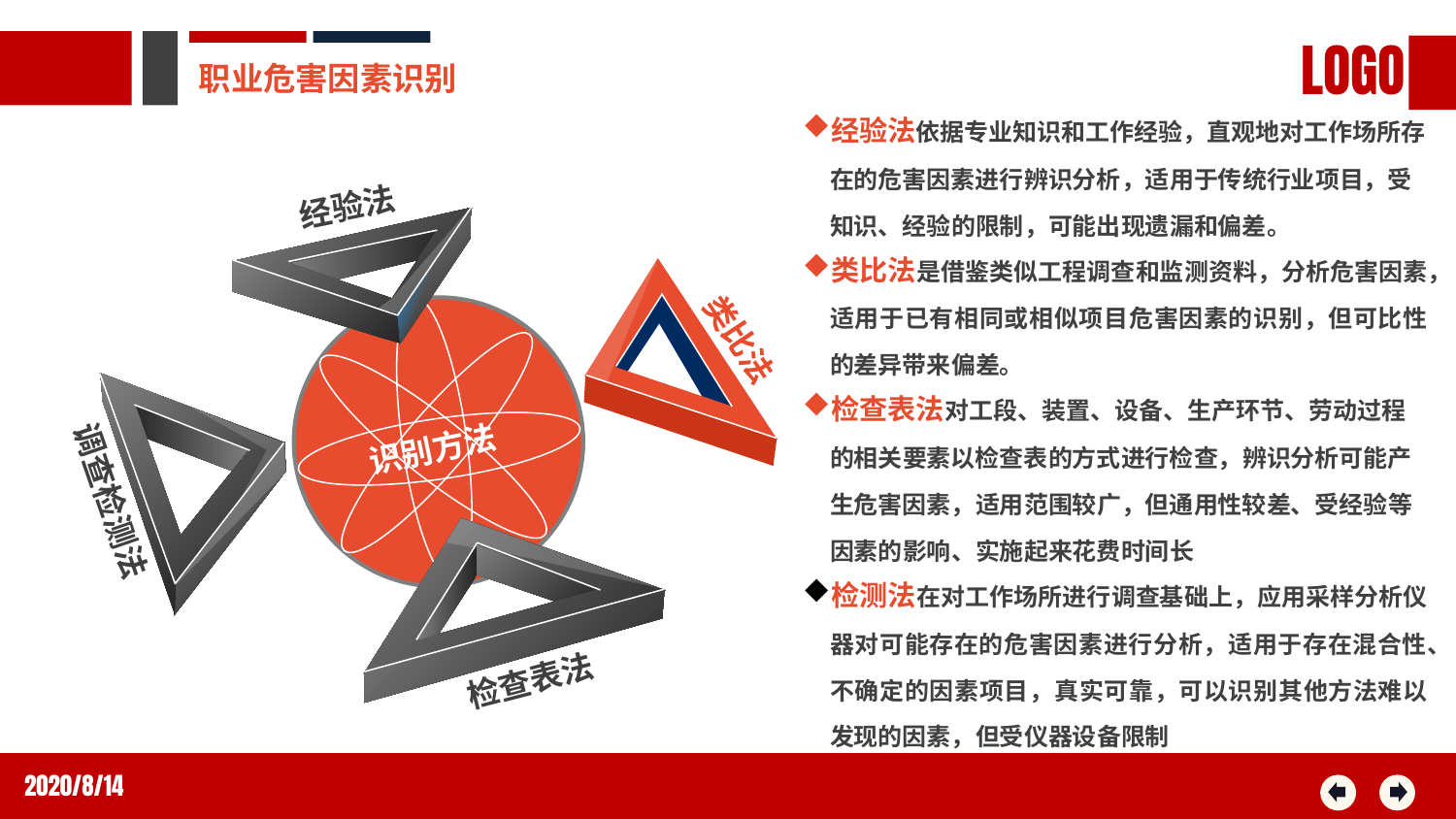

职业危害因素识别
经验法依据专业知识和工作经验，直观地对工作场所存在的危害因素进行辨识分析，适用于传统行业项目，受知识、经验的限制，可能出现遗漏和偏差。
类比法是借鉴类似工程调查和监测资料，分析危害因素，适用于已有相同或相似项目危害因素的识别，但可比性的差异带来偏差。
检查表法对工段、装置、设备、生产环节、劳动过程的相关要素以检查表的方式进行检查，辨识分析可能产生危害因素，适用范围较广，但通用性较差、受经验等因素的影响、实施起来花费时间长
检测法在对工作场所进行调查基础上，应用采样分析仪器对可能存在的危害因素进行分析，适用于存在混合性、不确定的因素项目，真实可靠，可以识别其他方法难以发现的因素，但受仪器设备限制
经验法

类比法

识别方法

调查检测法

检查表法
2020/8/14